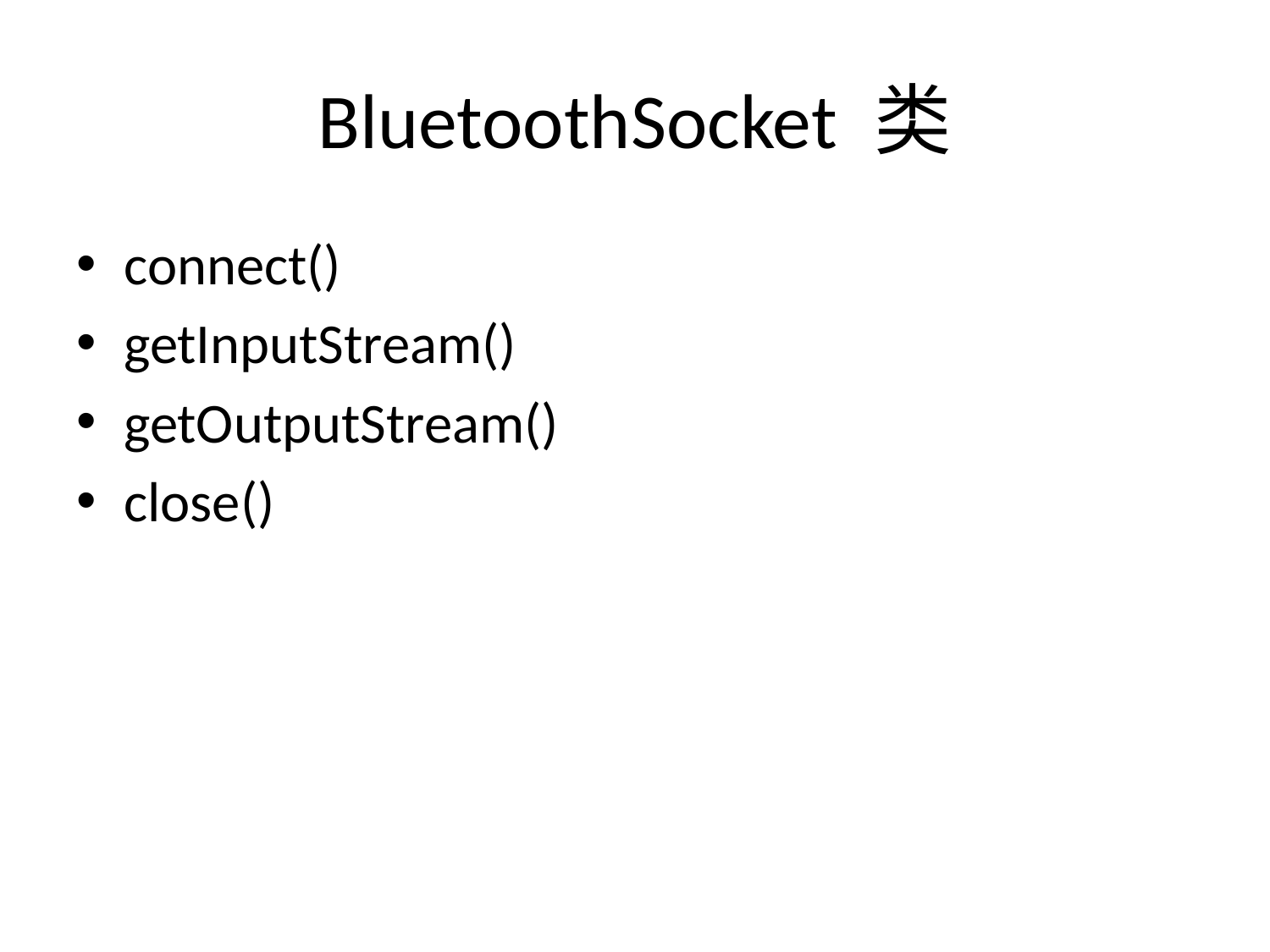

# BluetoothSocket 类
connect()
getInputStream()
getOutputStream()
close()